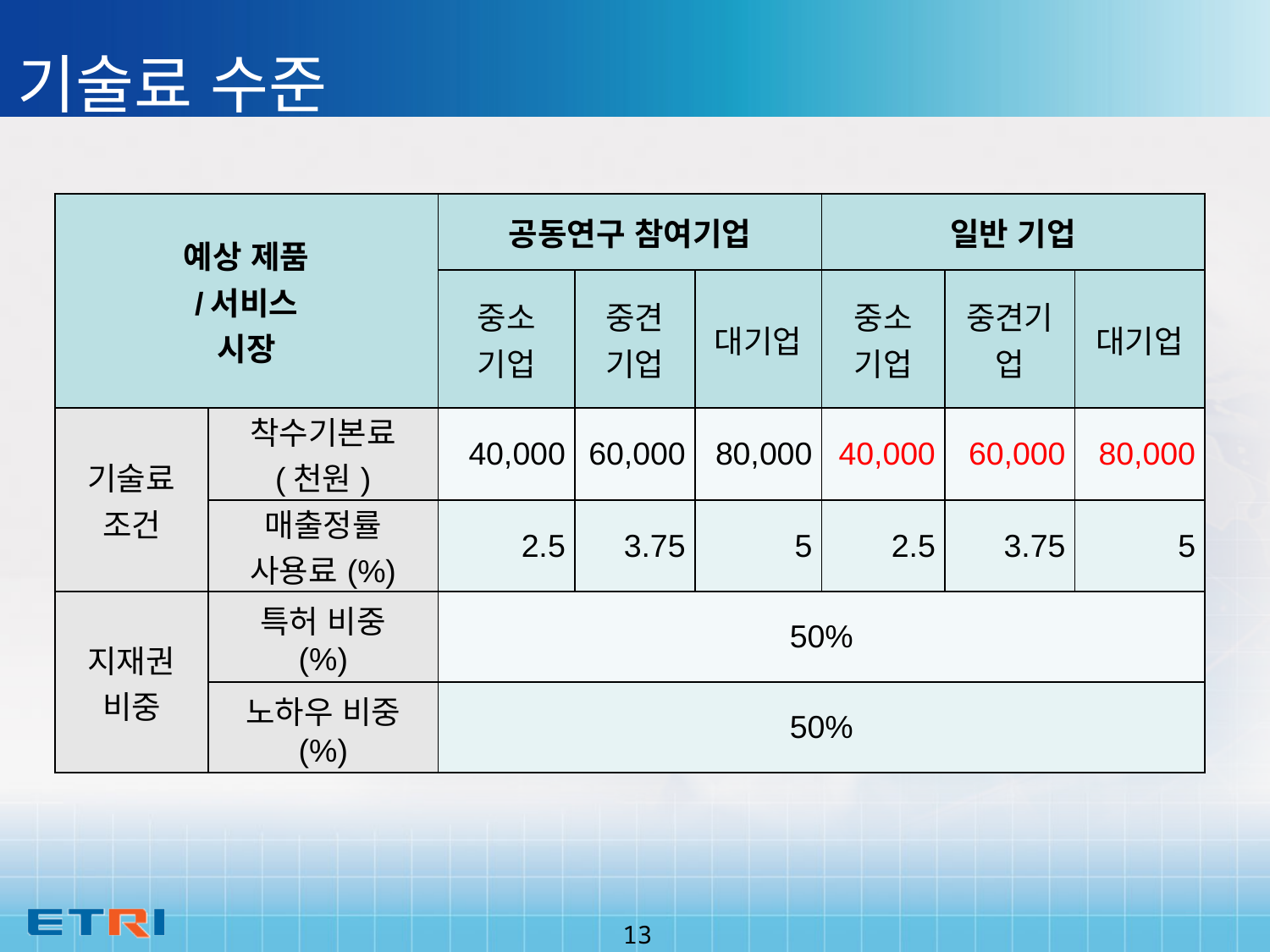

기술료 수준
| 예상 제품 /서비스 시장 |  | 공동연구 참여기업 |  |  | 일반 기업 |  |  |
| --- | --- | --- | --- | --- | --- | --- | --- |
|  |  | 중소 기업 | 중견 기업 | 대기업 | 중소 기업 | 중견기업 | 대기업 |
| 기술료 조건 | 착수기본료 (천원) | 40,000 | 60,000 | 80,000 | 40,000 | 60,000 | 80,000 |
|  | 매출정률 사용료(%) | 2.5 | 3.75 | 5 | 2.5 | 3.75 | 5 |
| 지재권 비중 | 특허 비중 (%) | 50% |  |  |  |  |  |
|  | 노하우 비중 (%) | 50% |  |  |  |  |  |